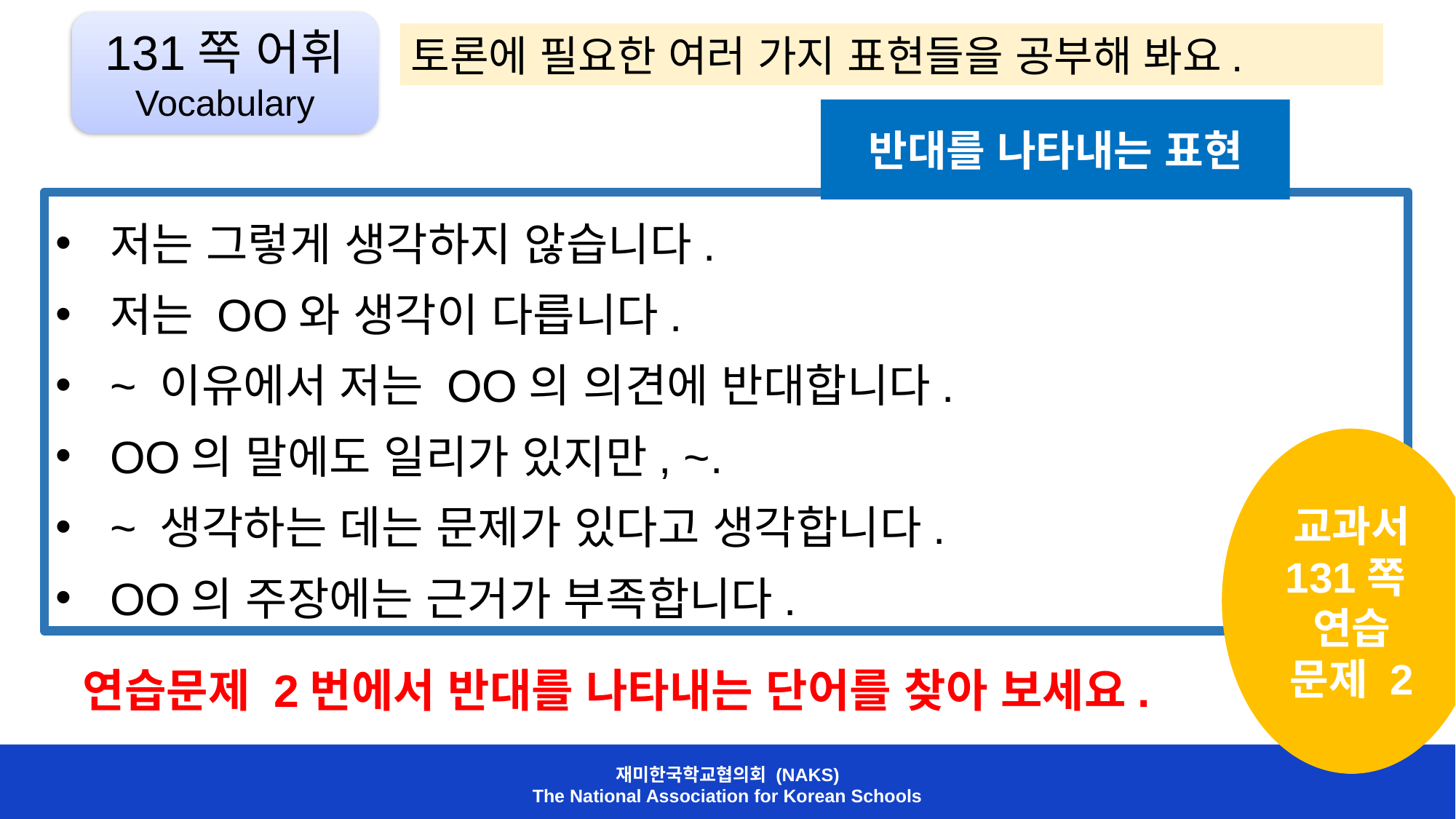

131쪽 어휘 Vocabulary
토론에 필요한 여러 가지 표현들을 공부해 봐요.
반대를 나타내는 표현
저는 그렇게 생각하지 않습니다.
저는 OO와 생각이 다릅니다.
~ 이유에서 저는 OO의 의견에 반대합니다.
OO의 말에도 일리가 있지만, ~.
~ 생각하는 데는 문제가 있다고 생각합니다.
OO의 주장에는 근거가 부족합니다.
교과서 131쪽
연습 문제 2
연습문제 2번에서 반대를 나타내는 단어를 찾아 보세요.
재미한국학교협의회 (NAKS)
The National Association for Korean Schools